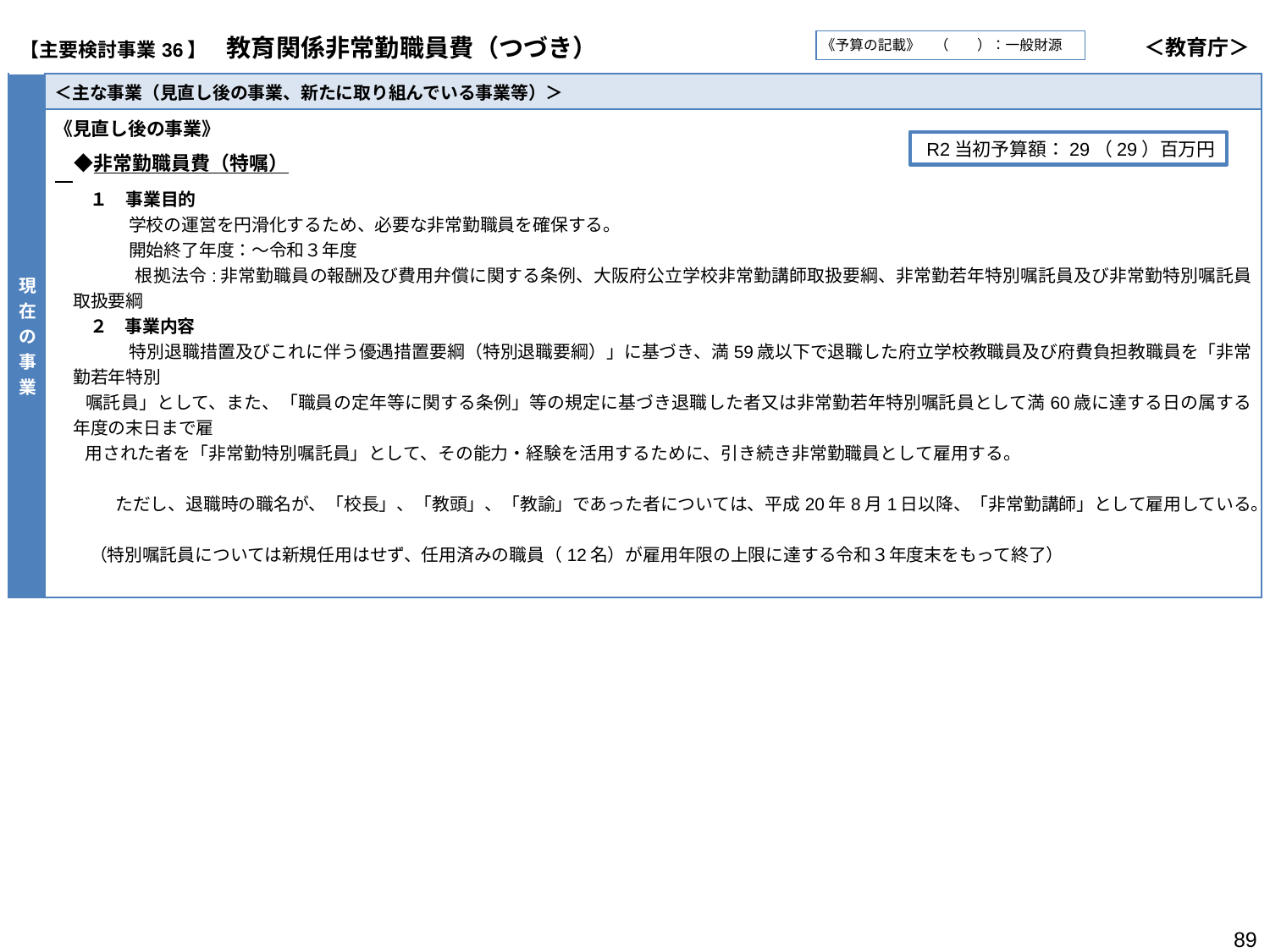

| 【主要検討事業36】　教育関係非常勤職員費（つづき） | ＜教育庁＞ |
| --- | --- |
《予算の記載》　（　　）：一般財源
| 現在の事業 | ＜主な事業（見直し後の事業、新たに取り組んでいる事業等）＞ |
| --- | --- |
|  | 《見直し後の事業》 　◆非常勤職員費（特嘱） 　 　　１　事業目的　　 　　 　　学校の運営を円滑化するため、必要な非常勤職員を確保する。 　　　　 開始終了年度：～令和３年度 　　　　根拠法令:非常勤職員の報酬及び費用弁償に関する条例、大阪府公立学校非常勤講師取扱要綱、非常勤若年特別嘱託員及び非常勤特別嘱託員取扱要綱 　　２　事業内容 　　　　 特別退職措置及びこれに伴う優遇措置要綱（特別退職要綱）」に基づき、満59歳以下で退職した府立学校教職員及び府費負担教職員を「非常勤若年特別 嘱託員」として、また、「職員の定年等に関する条例」等の規定に基づき退職した者又は非常勤若年特別嘱託員として満60歳に達する日の属する年度の末日まで雇 用された者を「非常勤特別嘱託員」として、その能力・経験を活用するために、引き続き非常勤職員として雇用する。　　　　　　　　　　　　　　　　　　　　　　　　　　　　　　　 　 　ただし、退職時の職名が、「校長」、「教頭」、「教諭」であった者については、平成20年8月1日以降、「非常勤講師」として雇用している。　　　 　　（特別嘱託員については新規任用はせず、任用済みの職員（12名）が雇用年限の上限に達する令和３年度末をもって終了） |
R2当初予算額：29（29）百万円
89